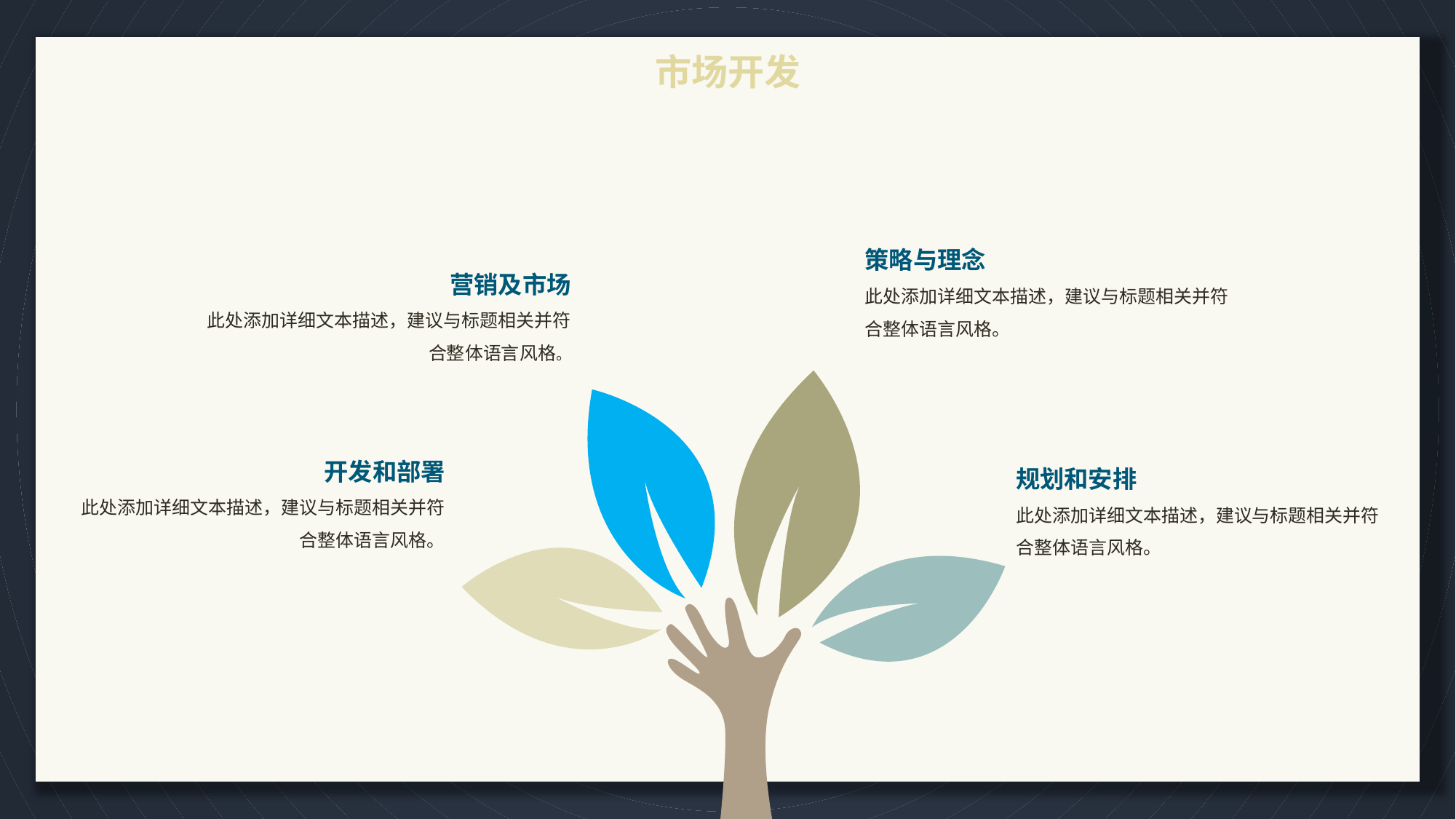

市场开发
策略与理念
此处添加详细文本描述，建议与标题相关并符合整体语言风格。
营销及市场
此处添加详细文本描述，建议与标题相关并符合整体语言风格。

开发和部署
此处添加详细文本描述，建议与标题相关并符合整体语言风格。
规划和安排
此处添加详细文本描述，建议与标题相关并符合整体语言风格。